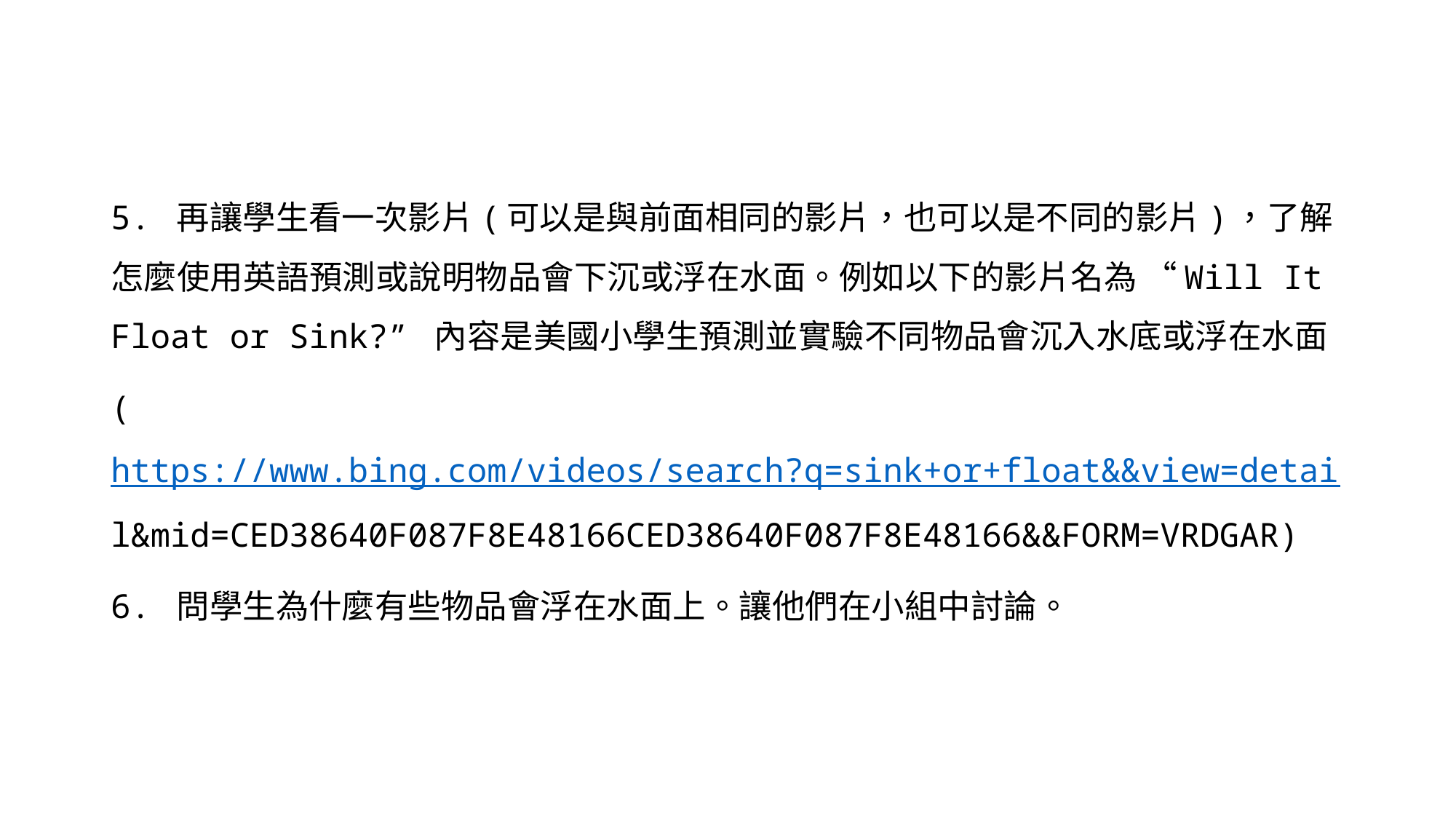

#
5. 再讓學生看一次影片(可以是與前面相同的影片，也可以是不同的影片)，了解怎麼使用英語預測或說明物品會下沉或浮在水面。例如以下的影片名為 “Will It Float or Sink?” 內容是美國小學生預測並實驗不同物品會沉入水底或浮在水面
(https://www.bing.com/videos/search?q=sink+or+float&&view=detail&mid=CED38640F087F8E48166CED38640F087F8E48166&&FORM=VRDGAR)
6. 問學生為什麼有些物品會浮在水面上。讓他們在小組中討論。